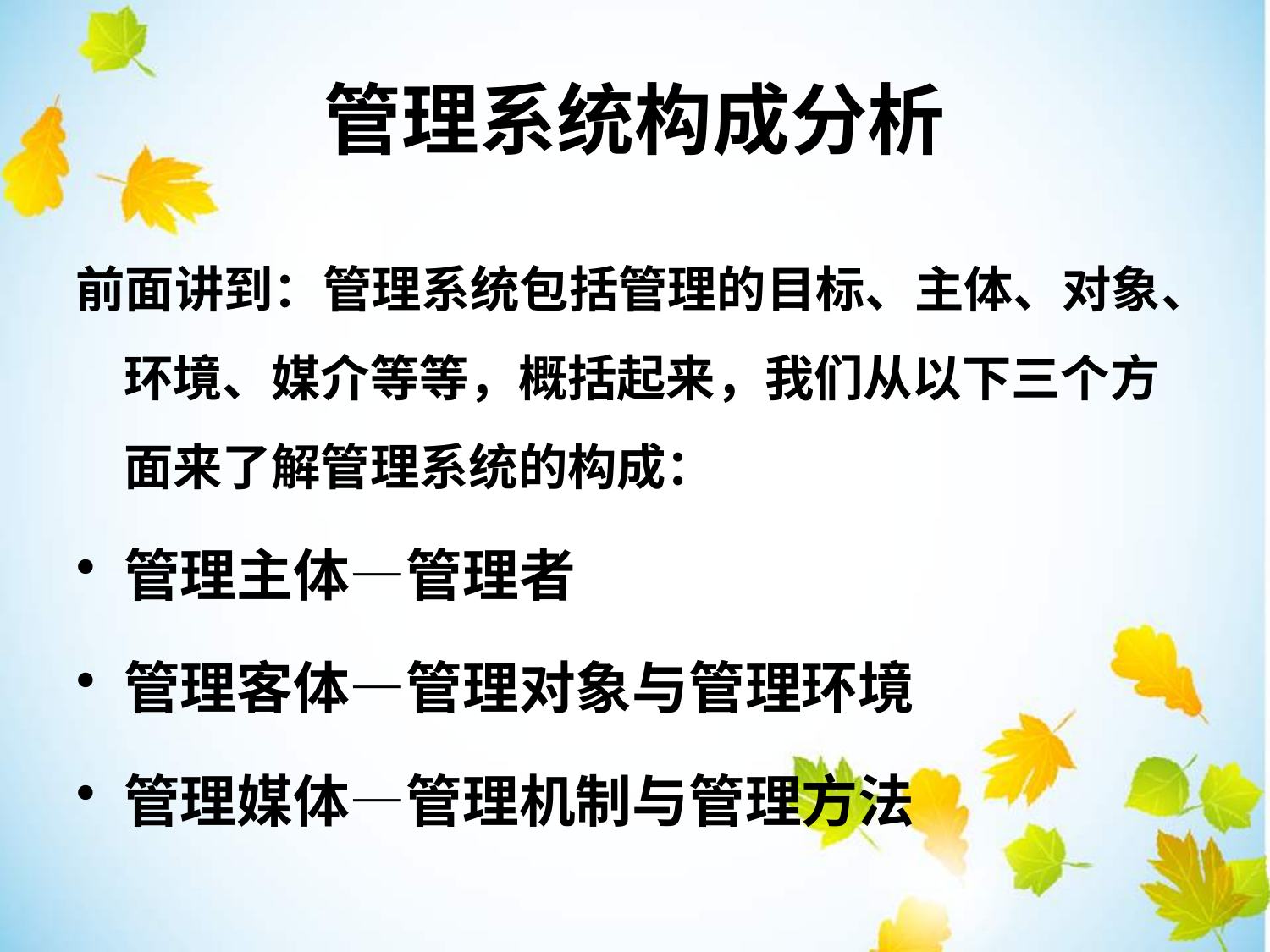

管理系统构成分析
前面讲到：管理系统包括管理的目标、主体、对象、环境、媒介等等，概括起来，我们从以下三个方面来了解管理系统的构成：
管理主体—管理者
管理客体—管理对象与管理环境
管理媒体—管理机制与管理方法